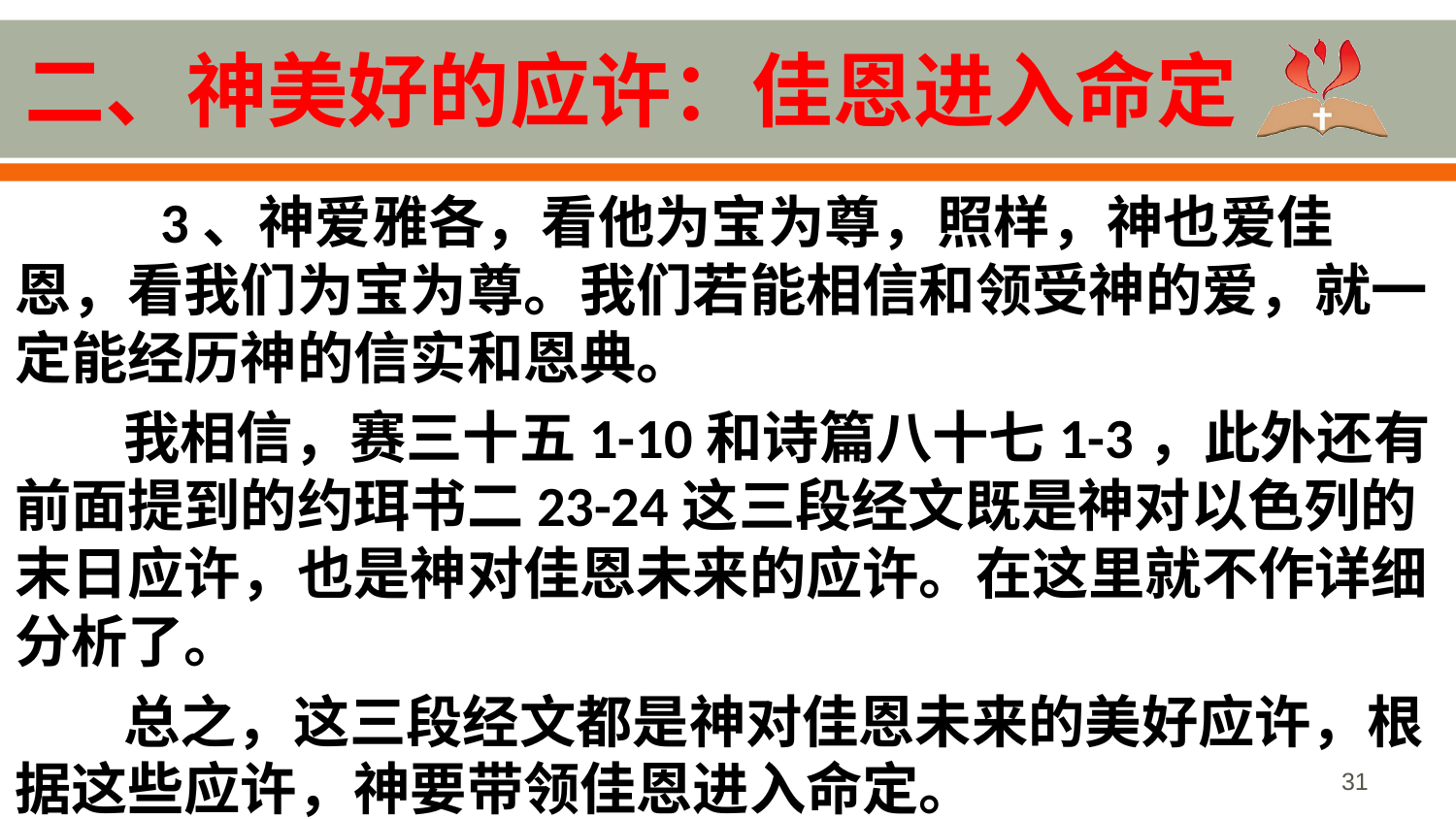

# 二、神美好的应许：佳恩进入命定
	3、神爱雅各，看他为宝为尊，照样，神也爱佳恩，看我们为宝为尊。我们若能相信和领受神的爱，就一定能经历神的信实和恩典。
我相信，赛三十五1-10和诗篇八十七1-3，此外还有前面提到的约珥书二23-24这三段经文既是神对以色列的末日应许，也是神对佳恩未来的应许。在这里就不作详细分析了。
总之，这三段经文都是神对佳恩未来的美好应许，根据这些应许，神要带领佳恩进入命定。

31